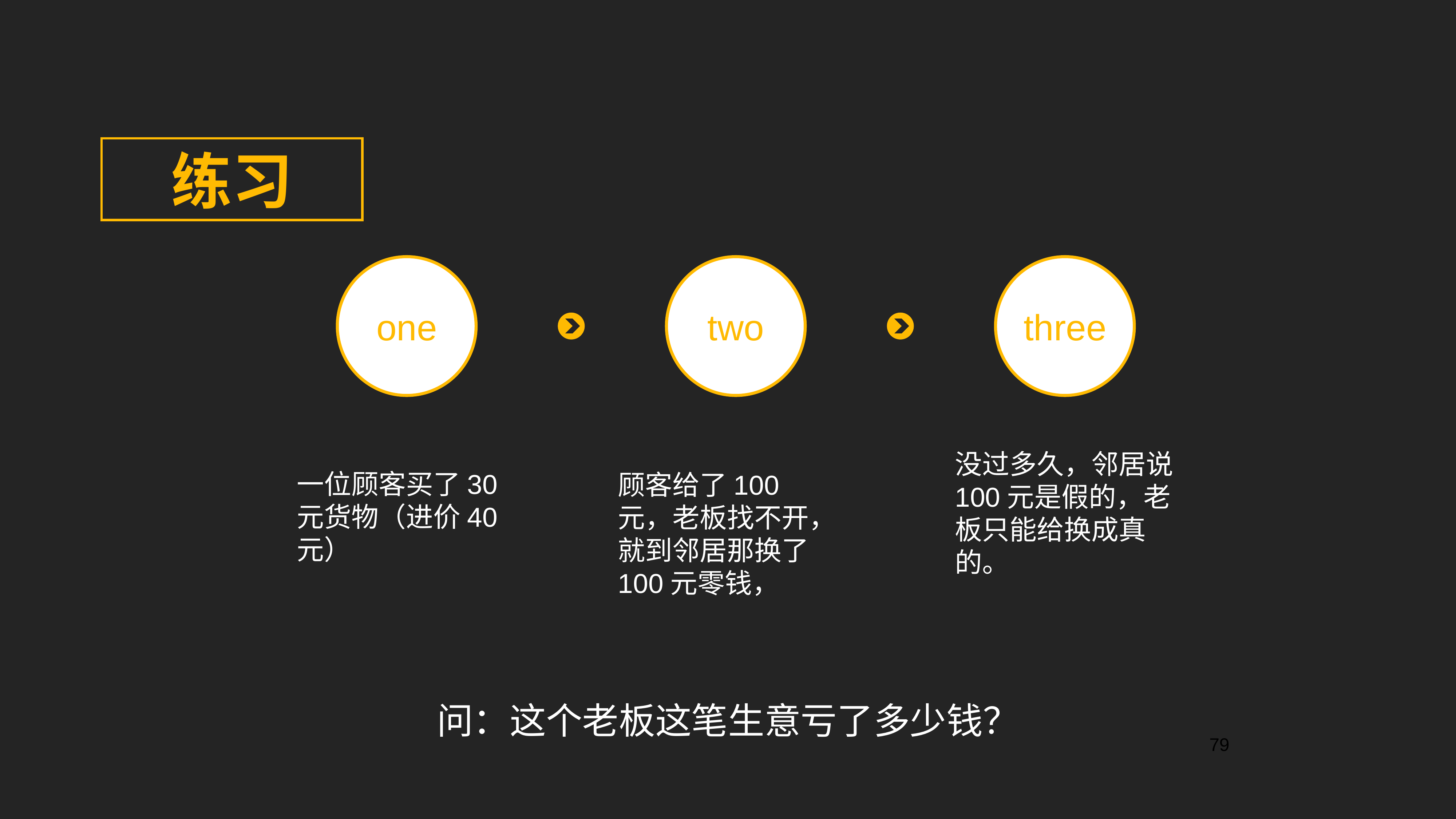

练习

one
two
three

没过多久，邻居说100元是假的，老板只能给换成真的。
顾客给了100元，老板找不开，就到邻居那换了100元零钱，
一位顾客买了30元货物（进价40元）
# 问：这个老板这笔生意亏了多少钱？
79